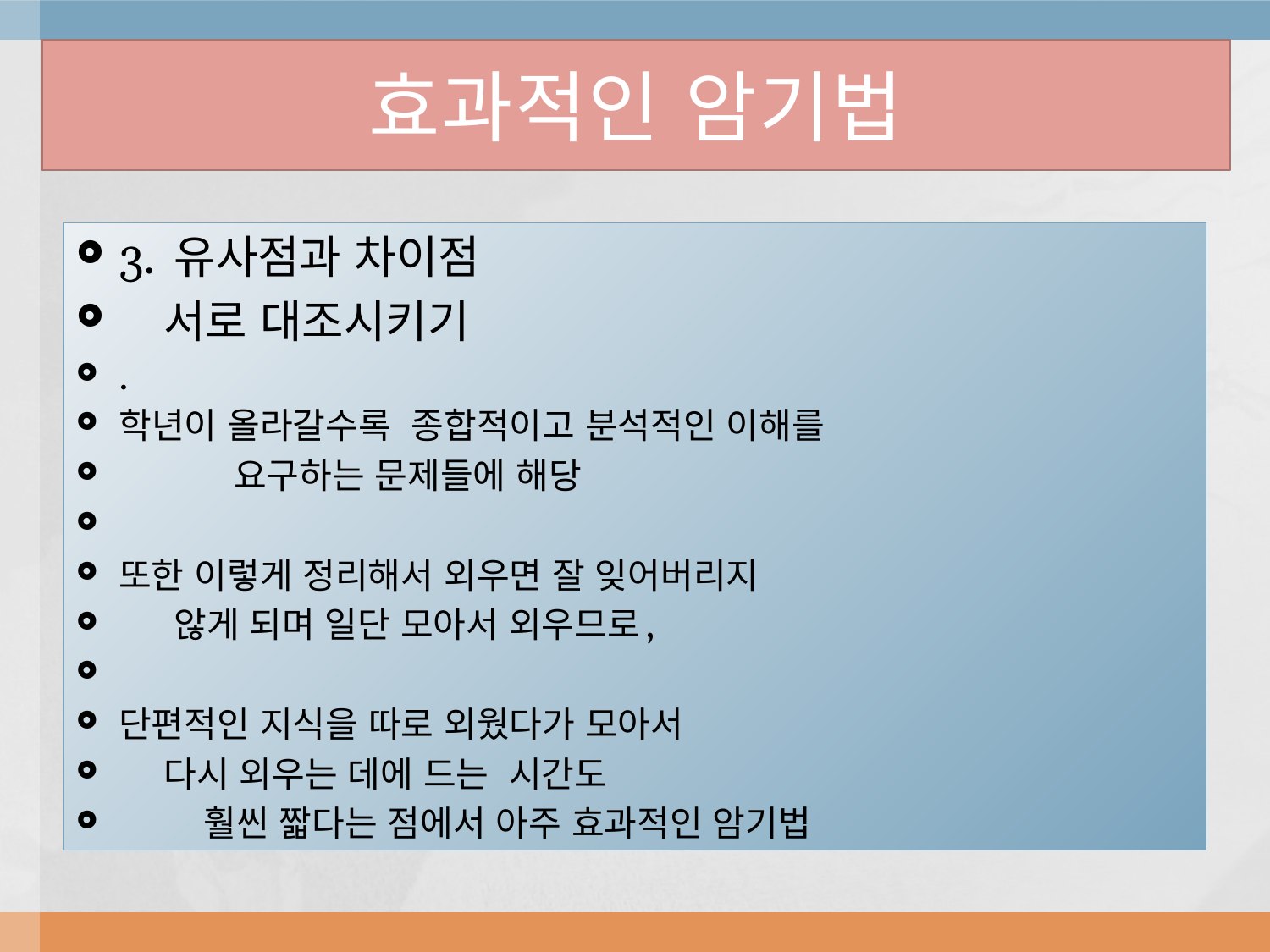

# 효과적인 암기법
3. 유사점과 차이점
   서로 대조시키기
.
학년이 올라갈수록  종합적이고 분석적인 이해를
           요구하는 문제들에 해당

또한 이렇게 정리해서 외우면 잘 잊어버리지
     않게 되며 일단 모아서 외우므로,

단편적인 지식을 따로 외웠다가 모아서
    다시 외우는 데에 드는  시간도
        훨씬 짧다는 점에서 아주 효과적인 암기법